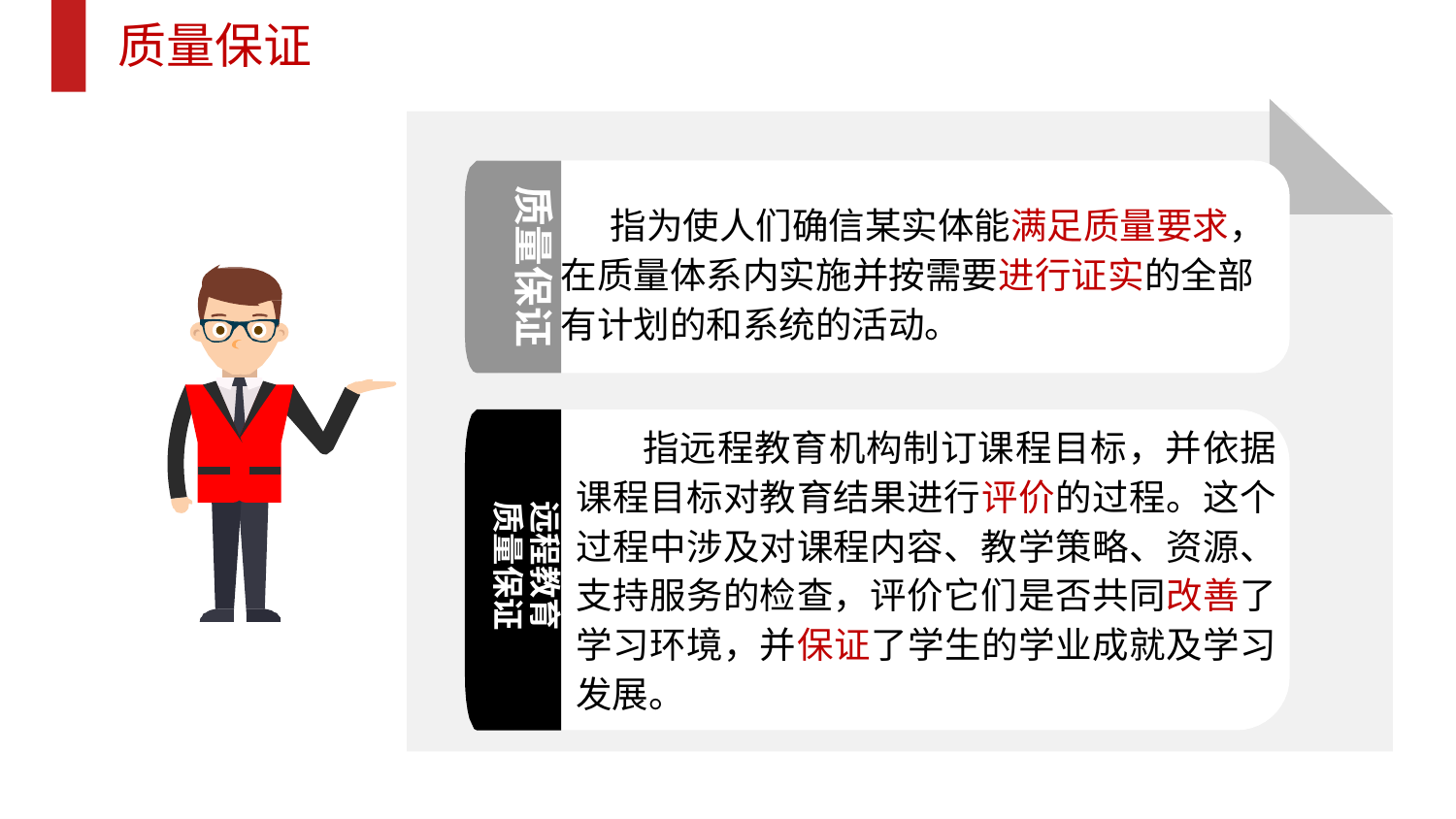

# 质量保证

质量保证
指为使人们确信某实体能满足质量要求， 在质量体系内实施并按需要进行证实的全部 有计划的和系统的活动。

指远程教育机构制订课程目标，并依据 课程目标对教育结果进行评价的过程。这个 过程中涉及对课程内容、教学策略、资源、 支持服务的检查，评价它们是否共同改善了 学习环境，并保证了学生的学业成就及学习 发展。

远程教育
质量保证